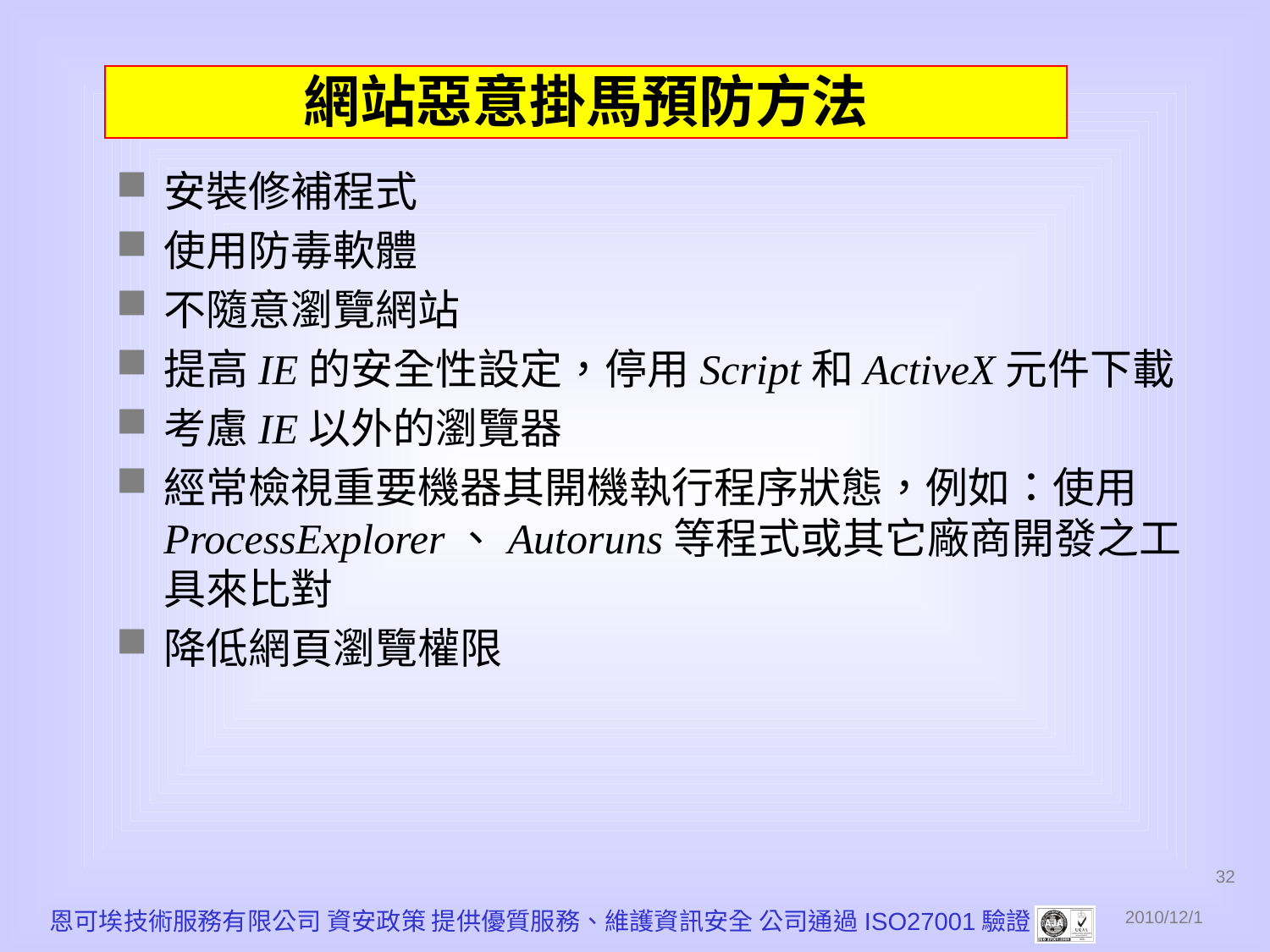

# 網站惡意掛馬預防方法
安裝修補程式
使用防毒軟體
不隨意瀏覽網站
提高IE的安全性設定，停用Script和ActiveX元件下載
考慮IE以外的瀏覽器
經常檢視重要機器其開機執行程序狀態，例如：使用ProcessExplorer、Autoruns等程式或其它廠商開發之工具來比對
降低網頁瀏覽權限
32
恩可埃技術服務有限公司 資安政策 提供優質服務、維護資訊安全 公司通過ISO27001驗證
2010/12/1